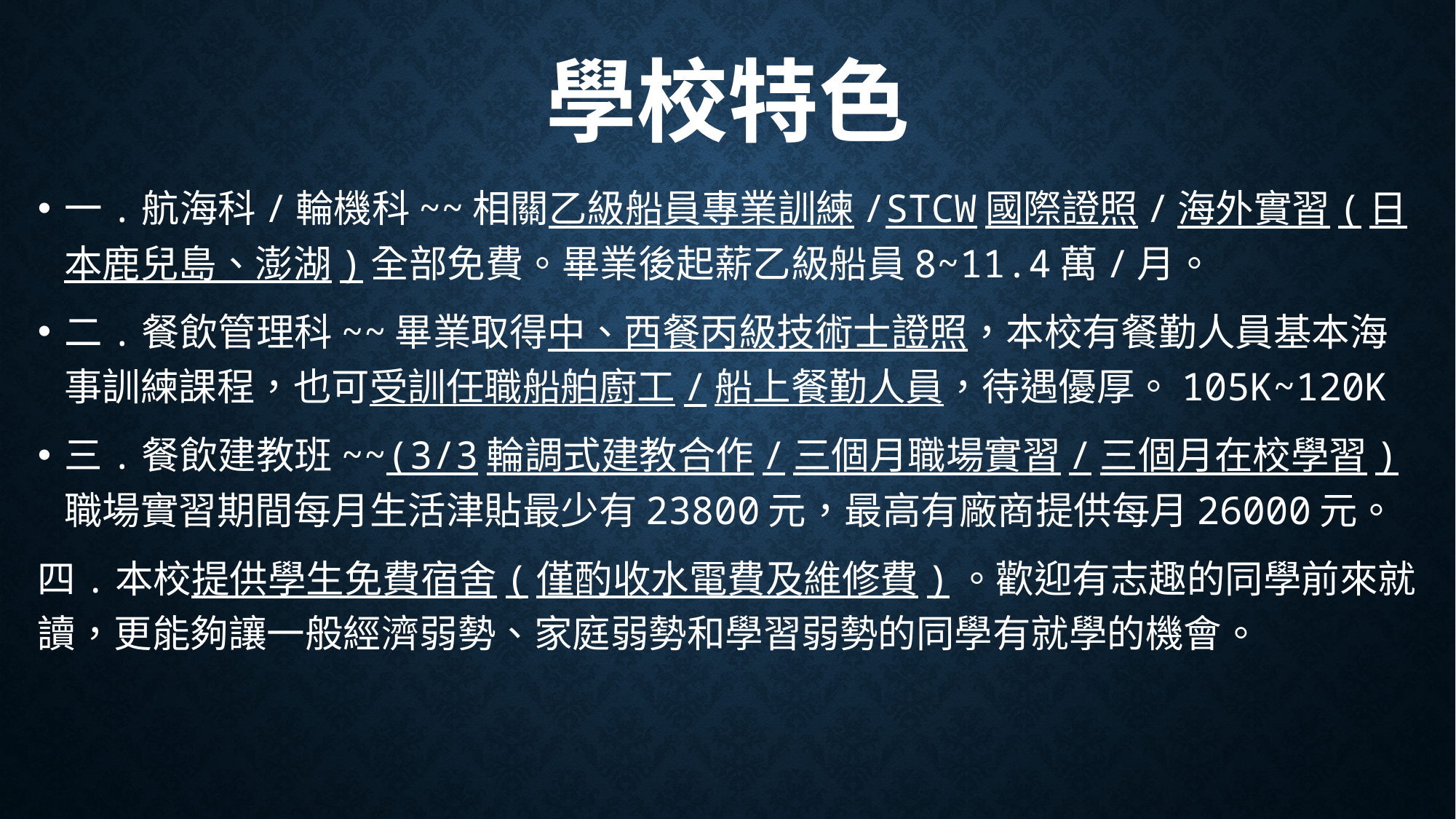

# 學校特色
一.航海科/輪機科~~相關乙級船員專業訓練/STCW國際證照/海外實習(日本鹿兒島、澎湖)全部免費。畢業後起薪乙級船員8~11.4萬/月。
二.餐飲管理科~~畢業取得中、西餐丙級技術士證照，本校有餐勤人員基本海事訓練課程，也可受訓任職船舶廚工/船上餐勤人員，待遇優厚。105K~120K
三.餐飲建教班~~(3/3輪調式建教合作/三個月職場實習/三個月在校學習)職場實習期間每月生活津貼最少有23800元，最高有廠商提供每月26000元。
四.本校提供學生免費宿舍(僅酌收水電費及維修費)。歡迎有志趣的同學前來就讀，更能夠讓一般經濟弱勢、家庭弱勢和學習弱勢的同學有就學的機會。